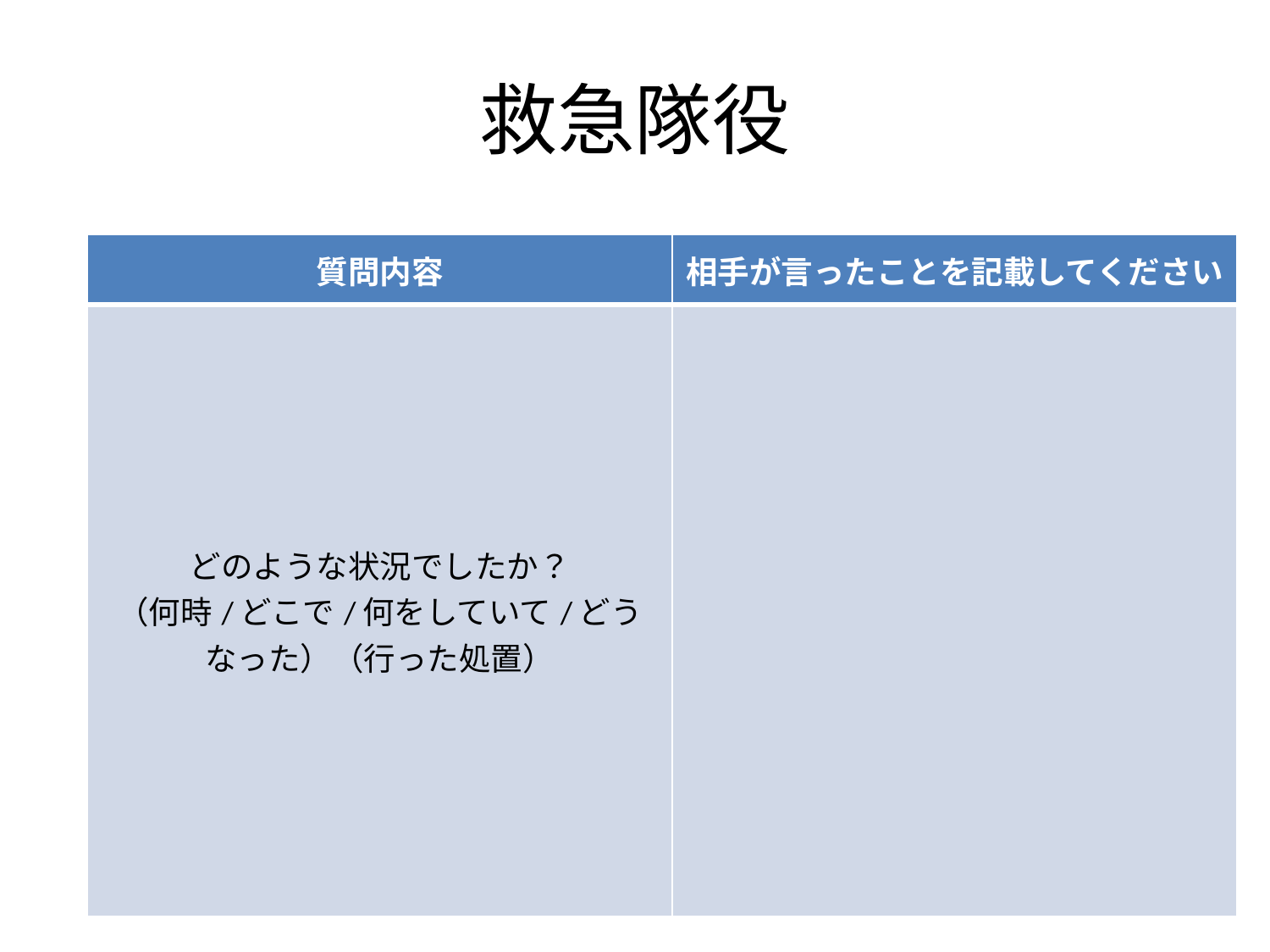

# 救急隊役
| 質問内容 | 相手が言ったことを記載してください |
| --- | --- |
| どのような状況でしたか？ （何時/どこで/何をしていて/どうなった）（行った処置） |  |